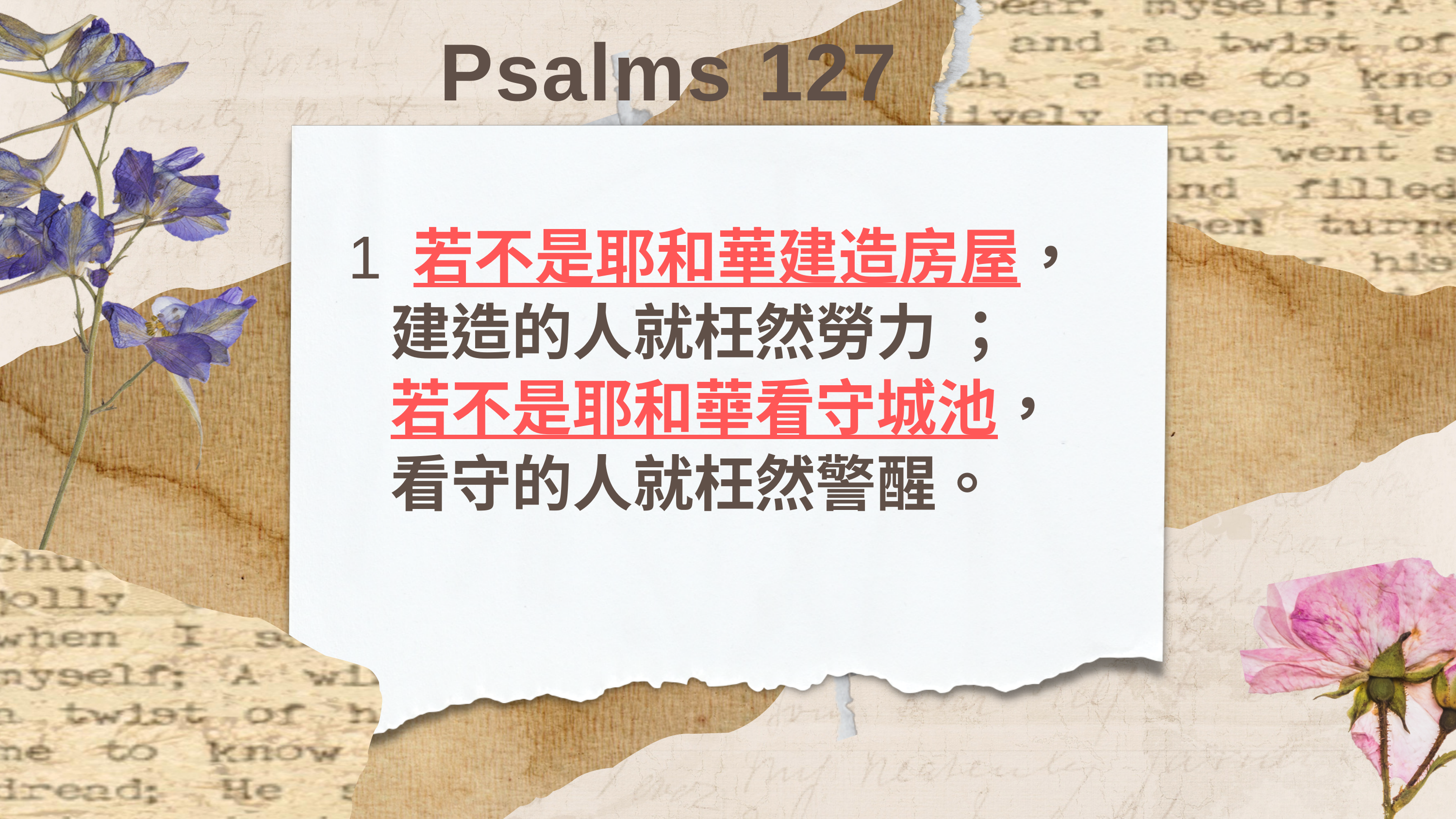

Psalms 127

1 若不是耶和華建造房屋，
  建造的人就枉然勞力 ；
  若不是耶和華看守城池，
  看守的人就枉然警醒。